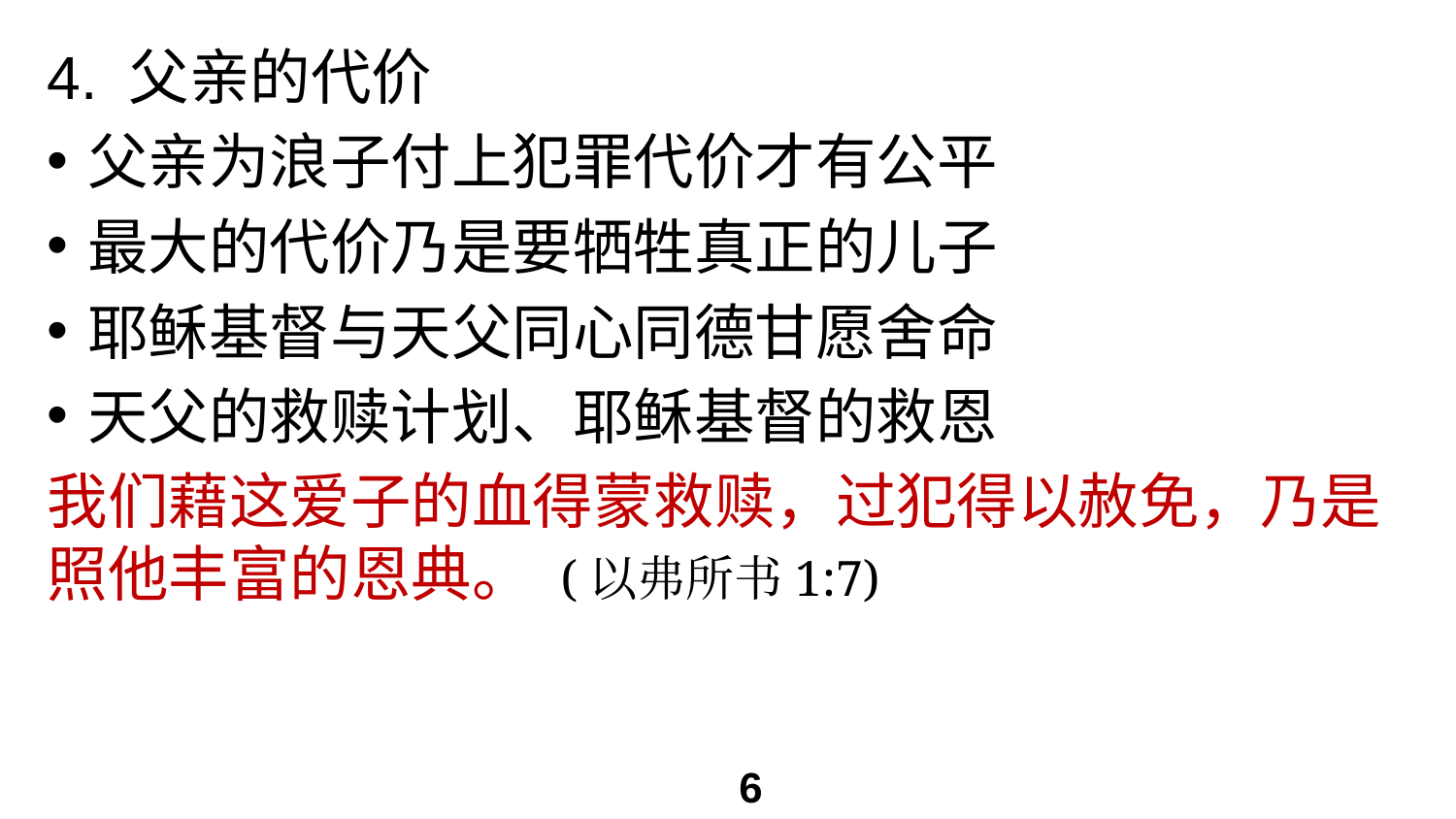

# 4. 父亲的代价
父亲为浪子付上犯罪代价才有公平
最大的代价乃是要牺牲真正的儿子
耶稣基督与天父同心同德甘愿舍命
天父的救赎计划、耶稣基督的救恩
我们藉这爱子的血得蒙救赎，过犯得以赦免，乃是照他丰富的恩典。 (以弗所书1:7)
6